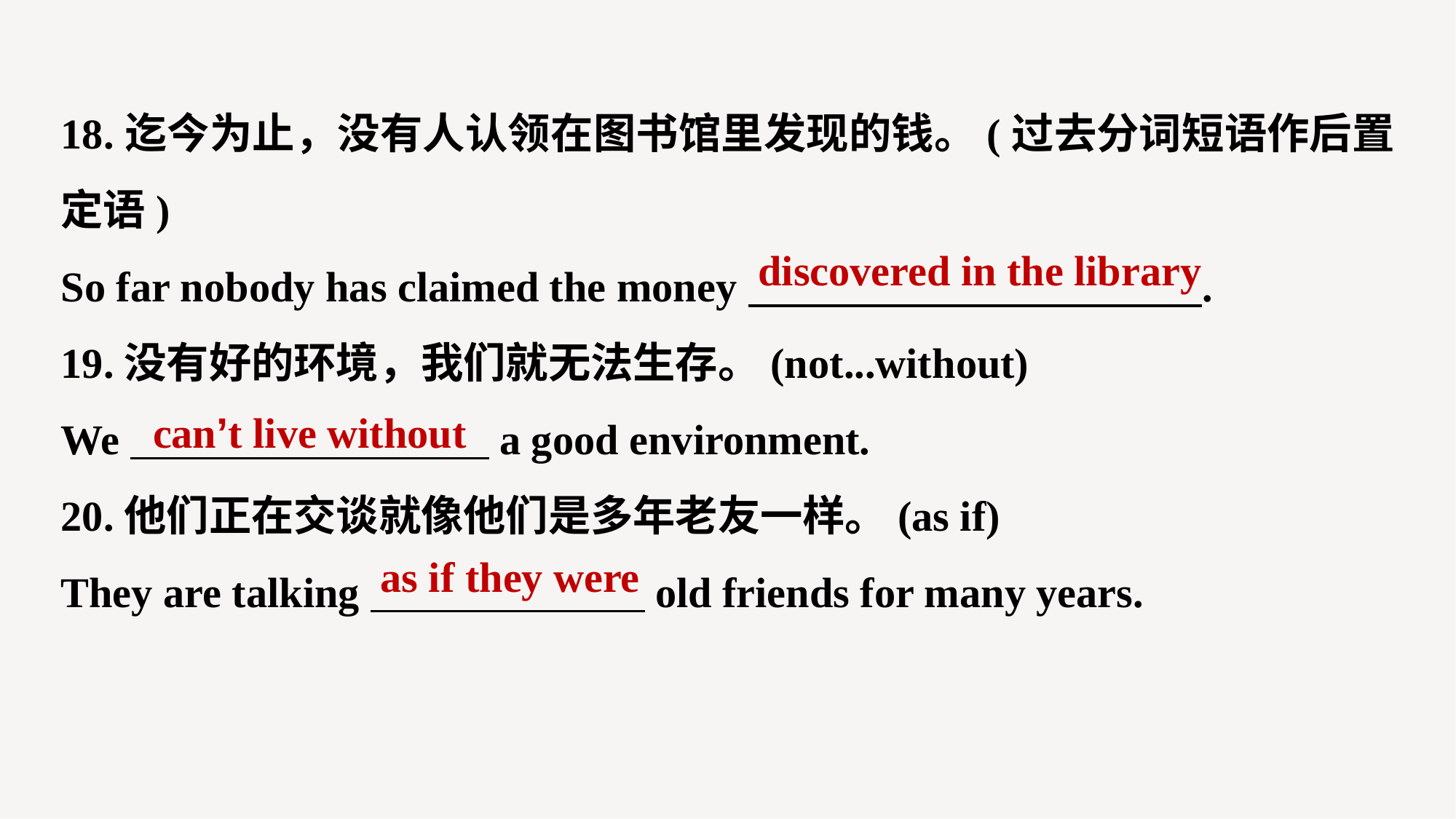

18.迄今为止，没有人认领在图书馆里发现的钱。(过去分词短语作后置定语)
So far nobody has claimed the money                                            .
19.没有好的环境，我们就无法生存。(not...without)
We                                    a good environment.
20.他们正在交谈就像他们是多年老友一样。(as if)
They are talking                            old friends for many years.
discovered in the library
can’t live without
as if they were